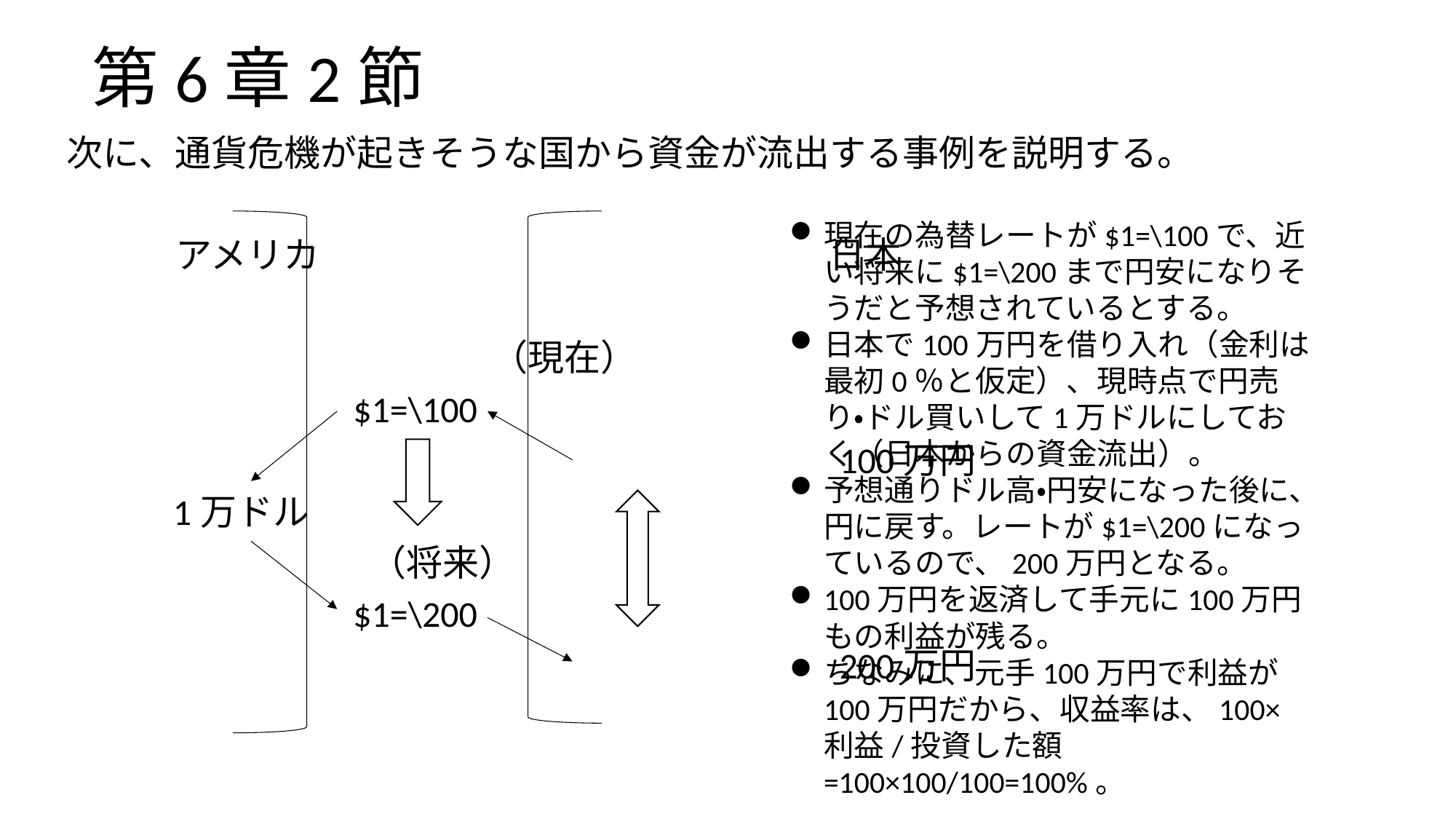

# 第6章2節
次に、通貨危機が起きそうな国から資金が流出する事例を説明する。

　　　アメリカ　　　　　　　　　　　　　　日本

　　　　　　　　　　   　（現在）
                                   $1=\100
　　　　　　　　　　　　　　　　　　　　　100万円
             1万ドル
                                    （将来）
                                   $1=\200
　　　　　　　　　　　　　　　　　　　　　200万円

現在の為替レートが$1=\100で、近い将来に$1=\200まで円安になりそうだと予想されているとする。
日本で100万円を借り入れ（金利は最初0％と仮定）、現時点で円売り・ドル買いして1万ドルにしておく（日本からの資金流出）。
予想通りドル高・円安になった後に、円に戻す。レートが$1=\200になっているので、200万円となる。
100万円を返済して手元に100万円もの利益が残る。
ちなみに、元手100万円で利益が100万円だから、収益率は、100×利益/投資した額=100×100/100=100%。